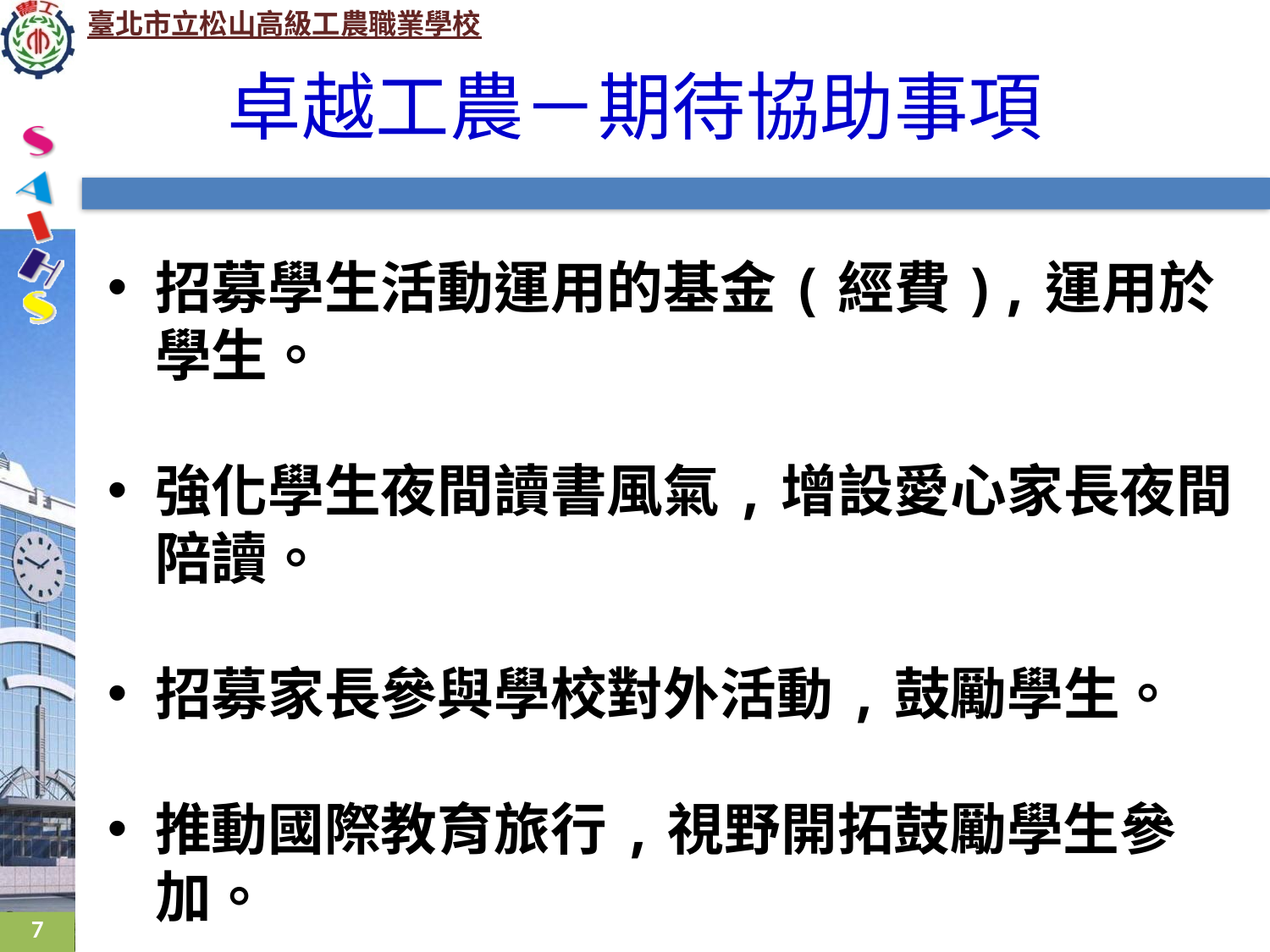

卓越工農－期待協助事項
招募學生活動運用的基金(經費),運用於學生。

強化學生夜間讀書風氣,增設愛心家長夜間陪讀。

招募家長參與學校對外活動,鼓勵學生。

推動國際教育旅行,視野開拓鼓勵學生參加。